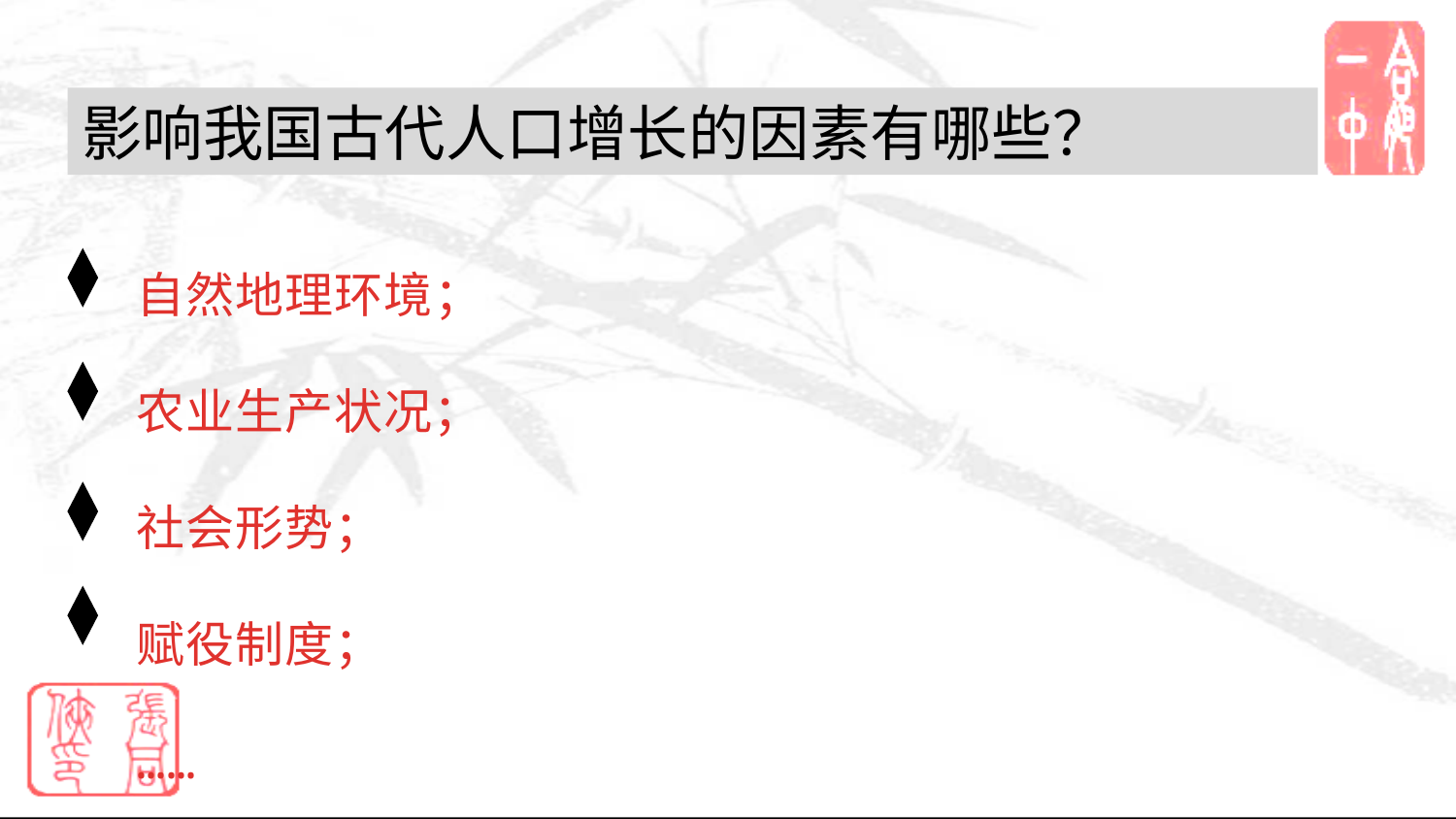

影响我国古代人口增长的因素有哪些？
自然地理环境；
农业生产状况；
社会形势；
赋役制度；
……